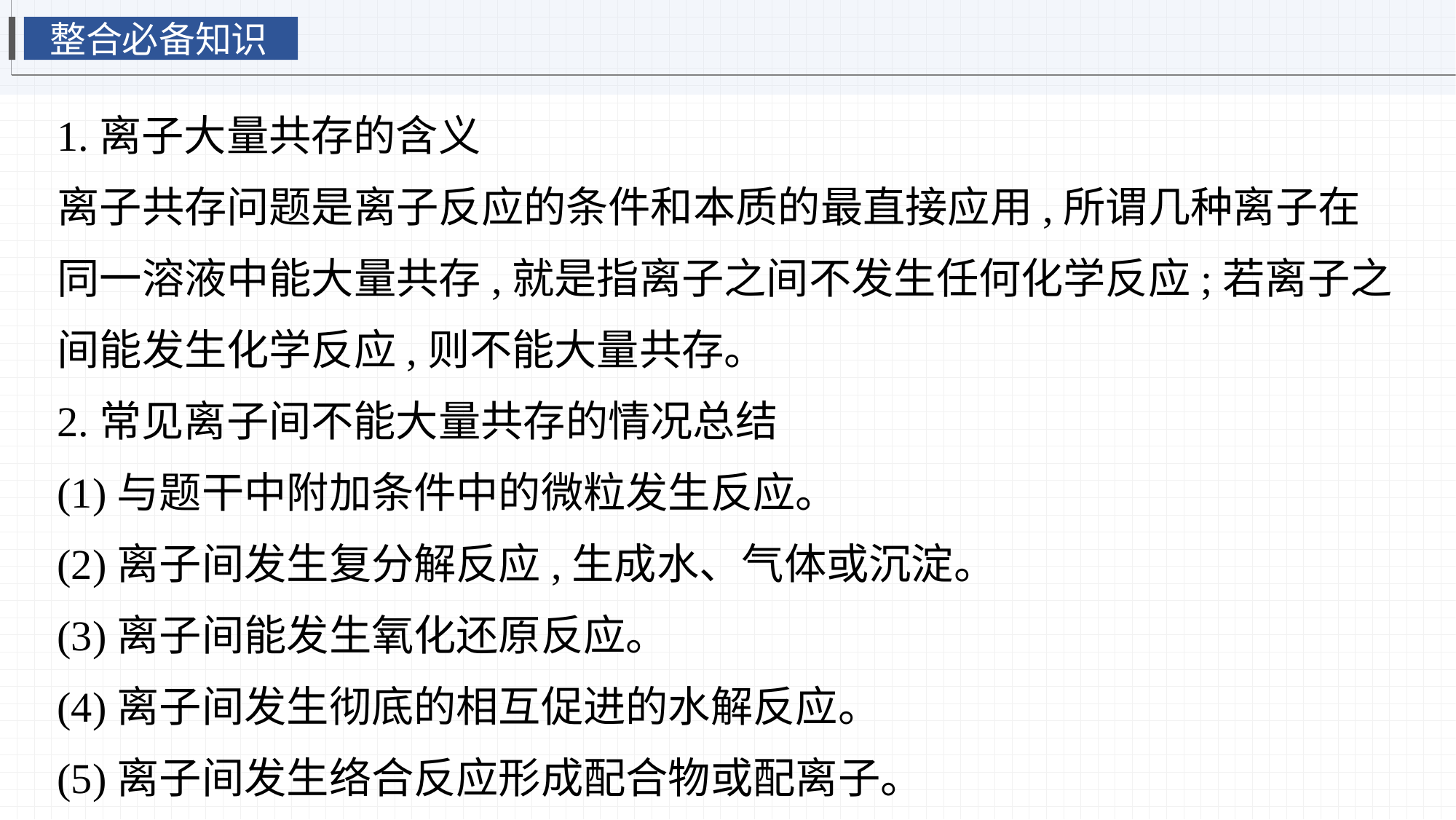

整合必备知识

1.离子大量共存的含义
离子共存问题是离子反应的条件和本质的最直接应用,所谓几种离子在同一溶液中能大量共存,就是指离子之间不发生任何化学反应;若离子之间能发生化学反应,则不能大量共存。
2.常见离子间不能大量共存的情况总结
(1)与题干中附加条件中的微粒发生反应。
(2)离子间发生复分解反应,生成水、气体或沉淀。
(3)离子间能发生氧化还原反应。
(4)离子间发生彻底的相互促进的水解反应。
(5)离子间发生络合反应形成配合物或配离子。